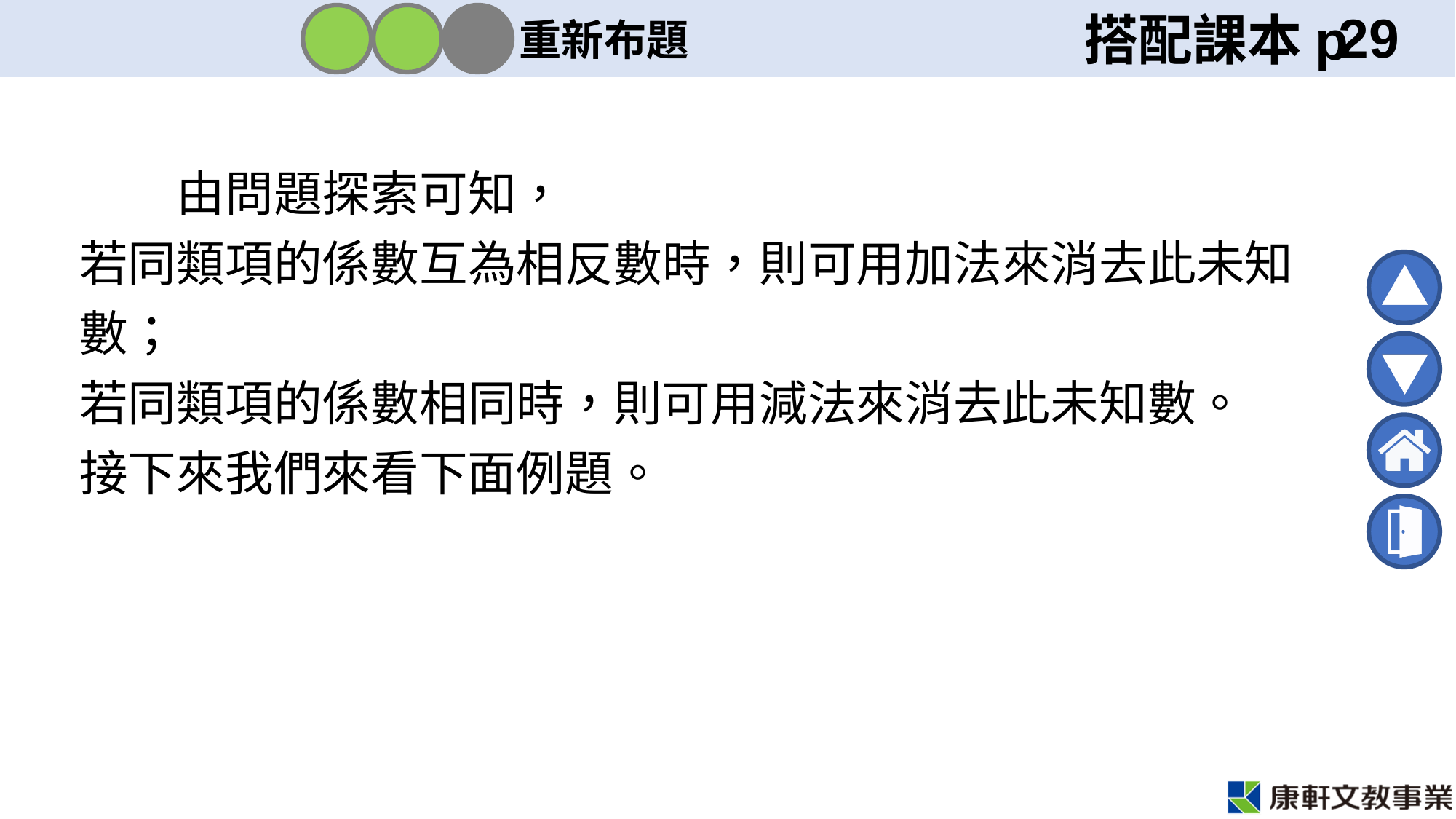

重新布題

29
　　由問題探索可知，
若同類項的係數互為相反數時，則可用加法來消去此未知數；
若同類項的係數相同時，則可用減法來消去此未知數。
接下來我們來看下面例題。